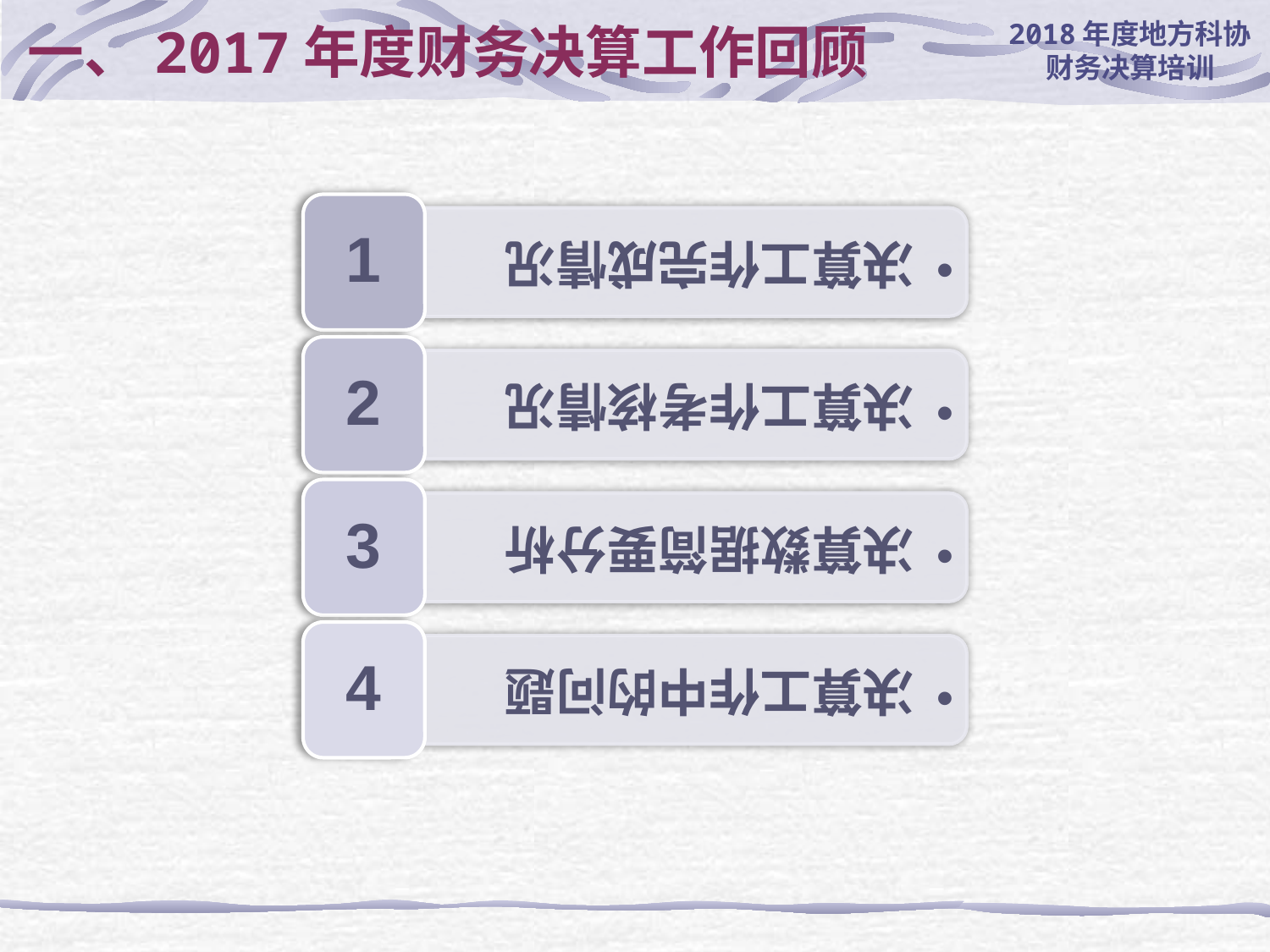

# 一、2017年度财务决算工作回顾
决算工作完成情况
1
决算工作考核情况
2
决算数据简要分析
3
决算工作中的问题
4